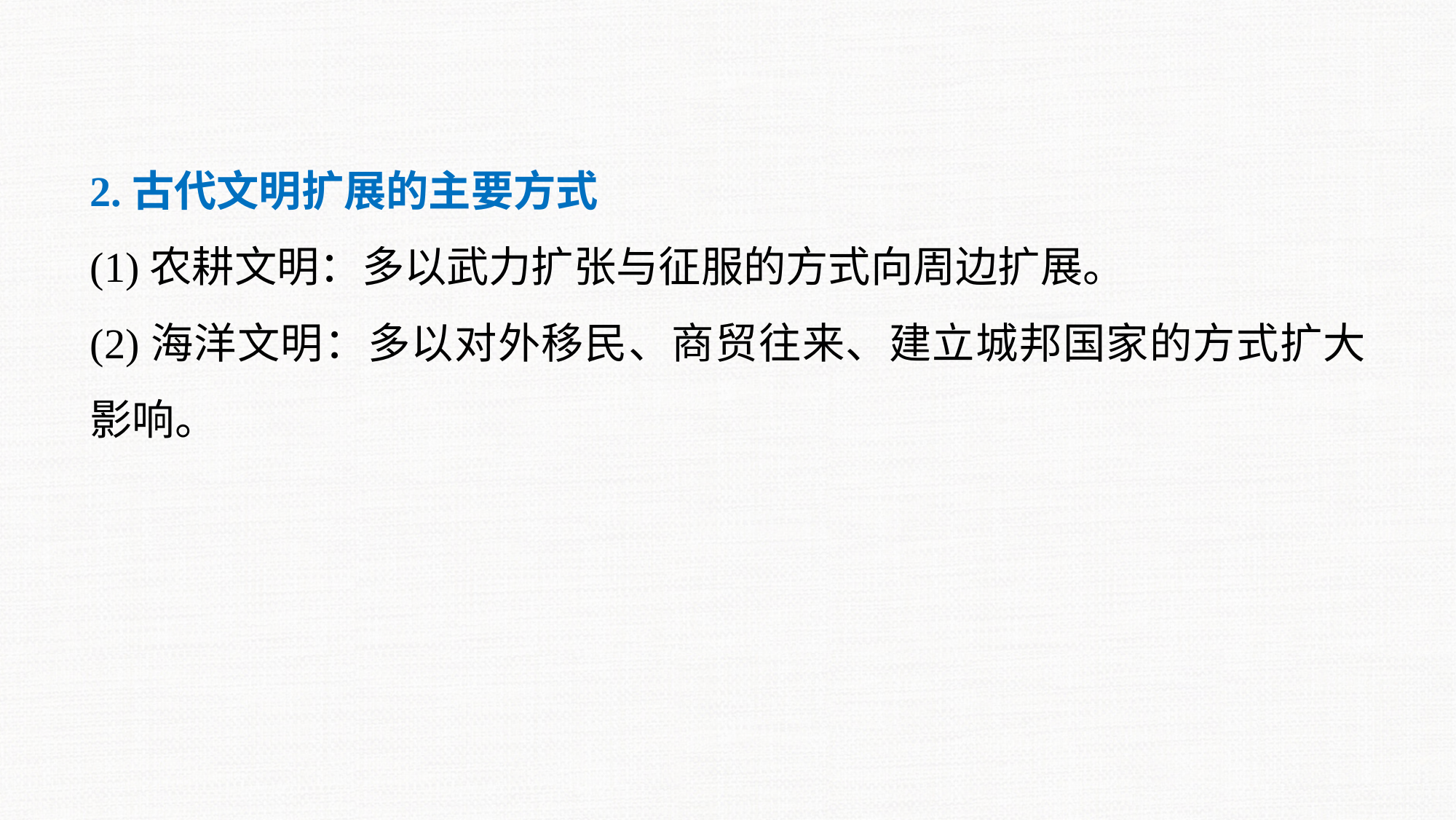

2.古代文明扩展的主要方式
(1)农耕文明：多以武力扩张与征服的方式向周边扩展。
(2)海洋文明：多以对外移民、商贸往来、建立城邦国家的方式扩大影响。